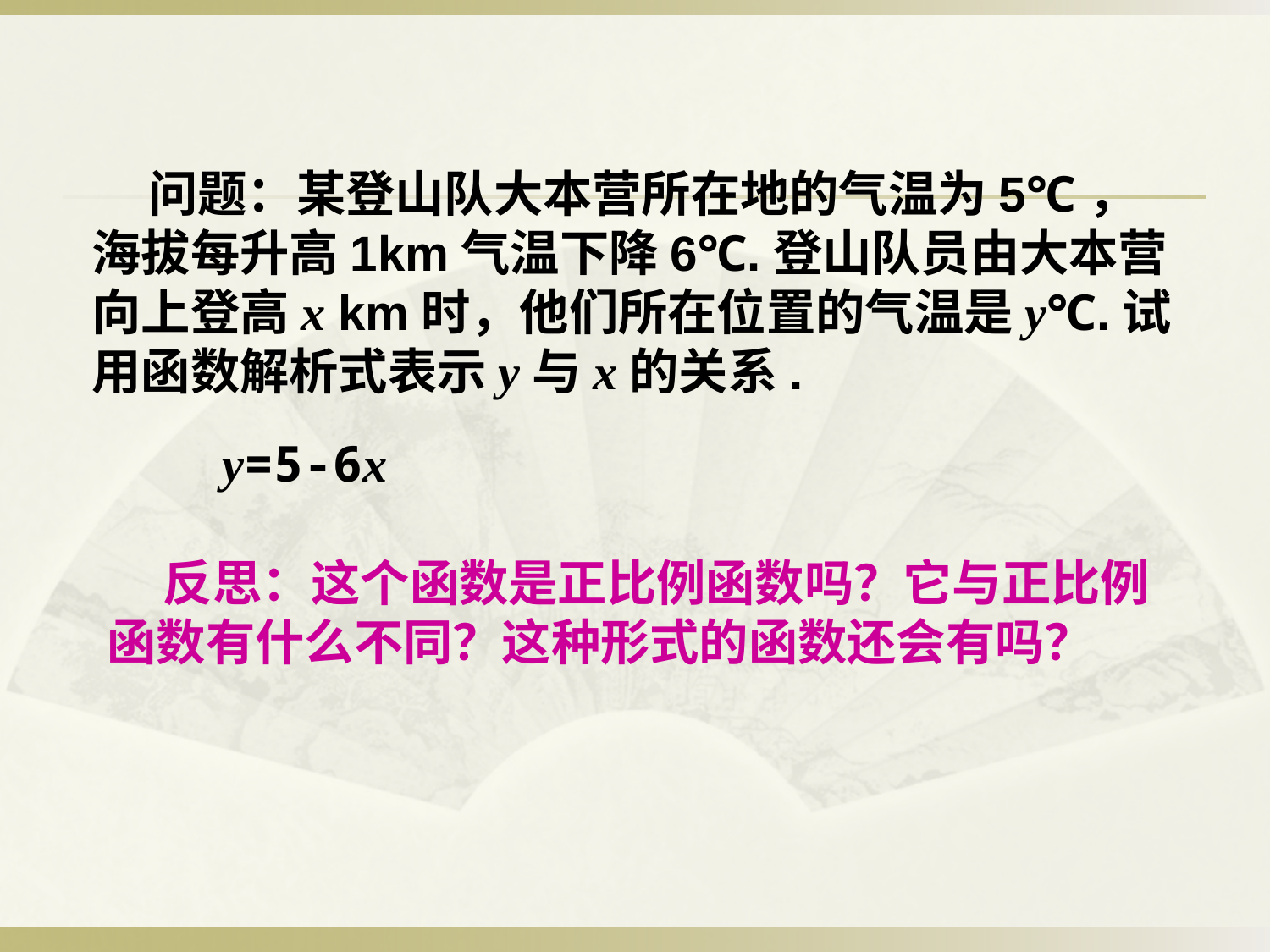

问题：某登山队大本营所在地的气温为5℃，海拔每升高1km气温下降6℃.登山队员由大本营向上登高x km时，他们所在位置的气温是y℃.试用函数解析式表示y与x的关系.
y=5-6x
    反思：这个函数是正比例函数吗？它与正比例函数有什么不同？这种形式的函数还会有吗？